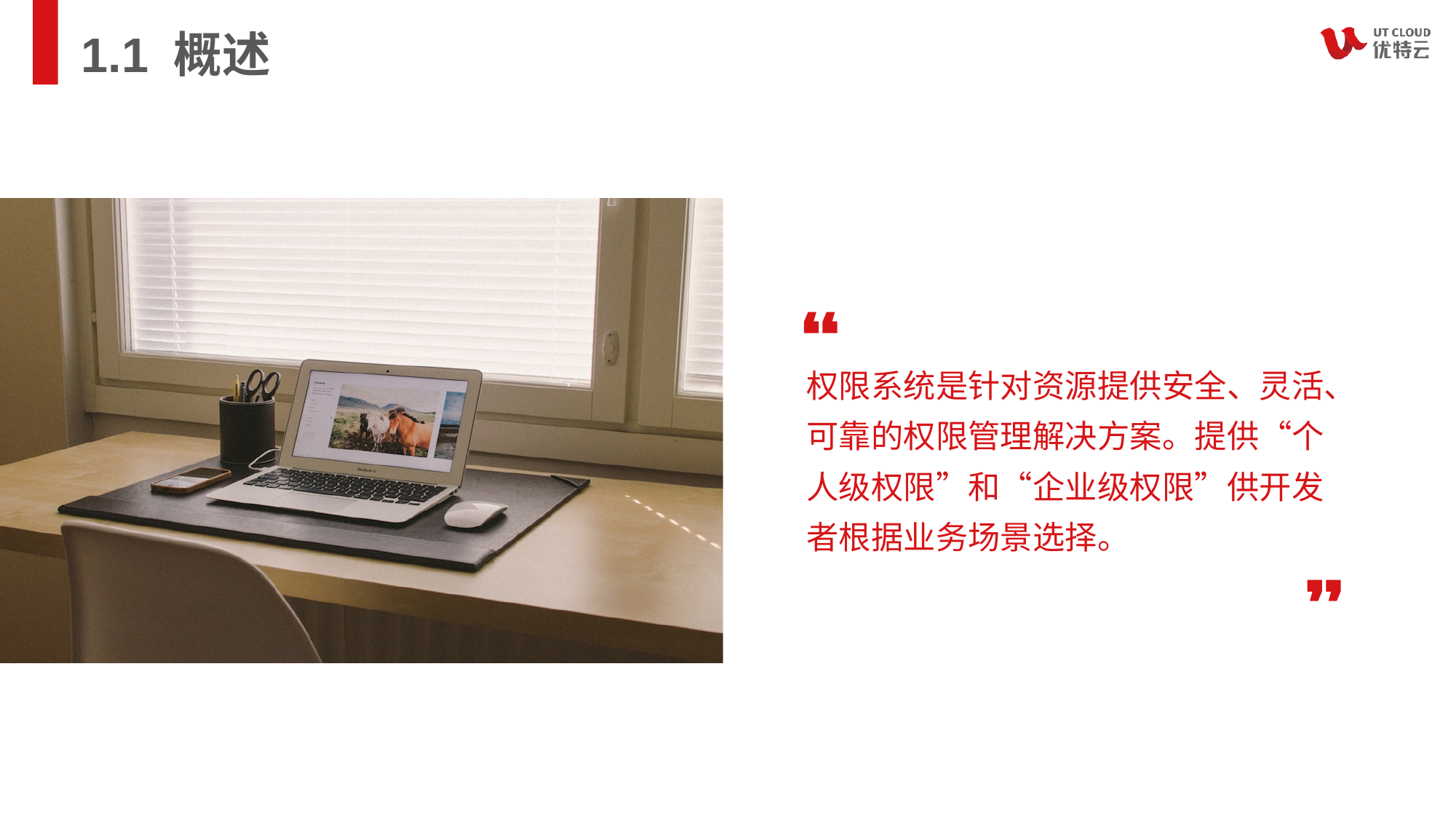

# 1.1 概述

“
权限系统是针对资源提供安全、灵活、可靠的权限管理解决方案。提供“个人级权限”和“企业级权限”供开发者根据业务场景选择。
”
4